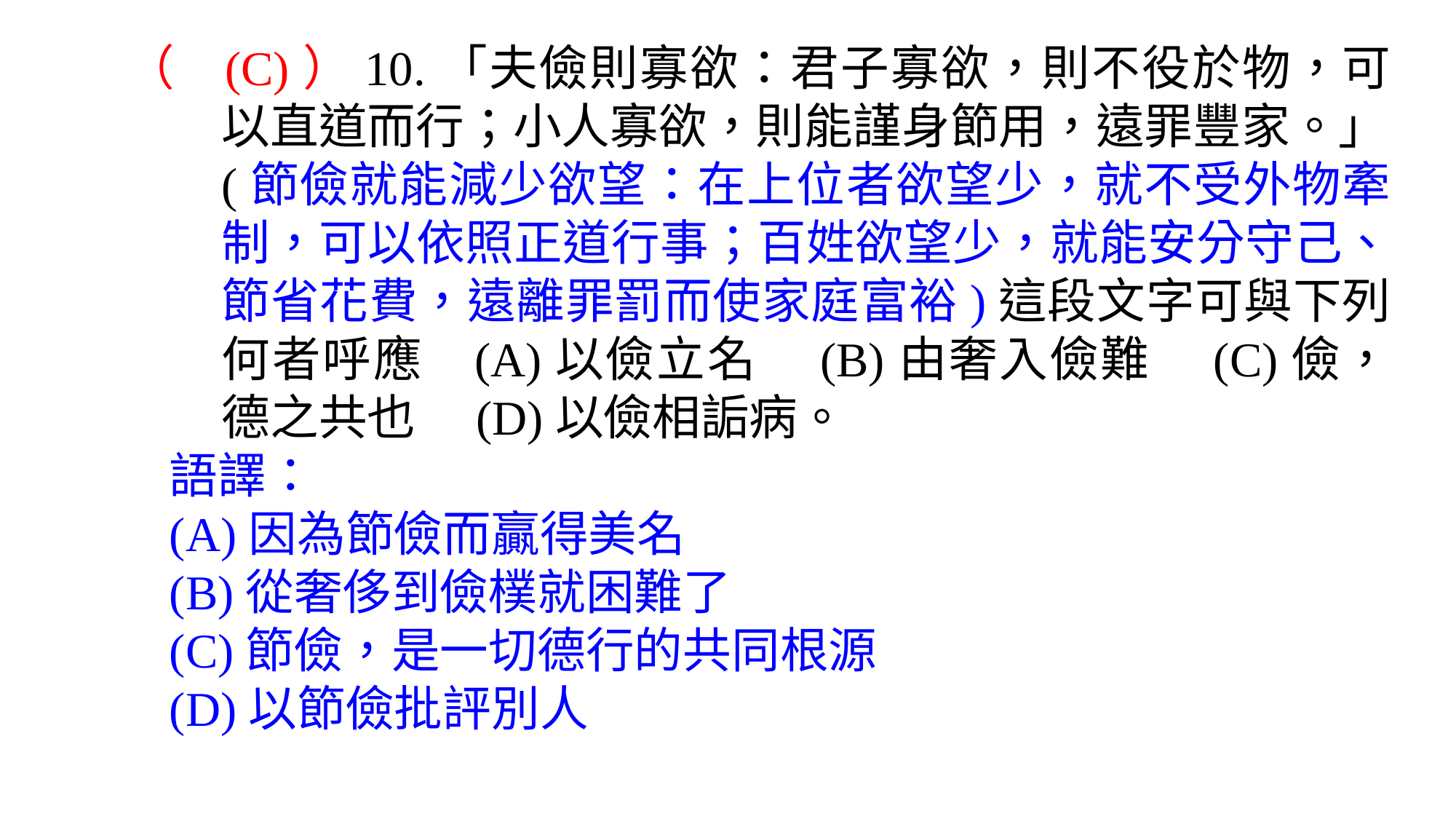

（	(C)）10.「夫儉則寡欲：君子寡欲，則不役於物，可以直道而行；小人寡欲，則能謹身節用，遠罪豐家。」(節儉就能減少欲望：在上位者欲望少，就不受外物牽制，可以依照正道行事；百姓欲望少，就能安分守己、節省花費，遠離罪罰而使家庭富裕)這段文字可與下列何者呼應   (A)以儉立名　(B)由奢入儉難　(C)儉，德之共也　(D)以儉相詬病。
語譯：
(A)因為節儉而贏得美名
(B)從奢侈到儉樸就困難了
(C)節儉，是一切德行的共同根源
(D)以節儉批評別人